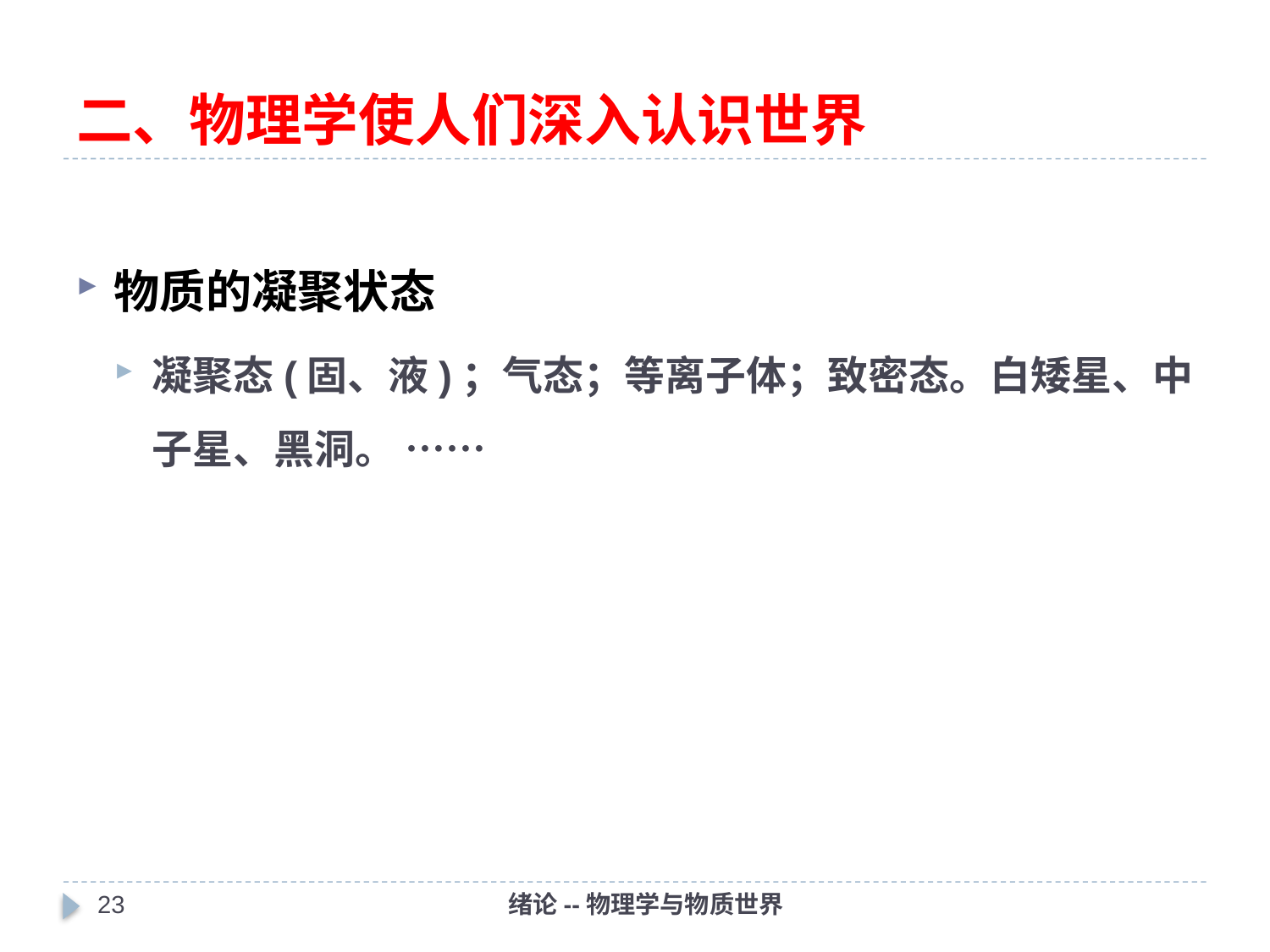

# 二、物理学使人们深入认识世界

物质的凝聚状态
凝聚态(固、液)；气态；等离子体；致密态。白矮星、中子星、黑洞。 ……
23
绪论--物理学与物质世界